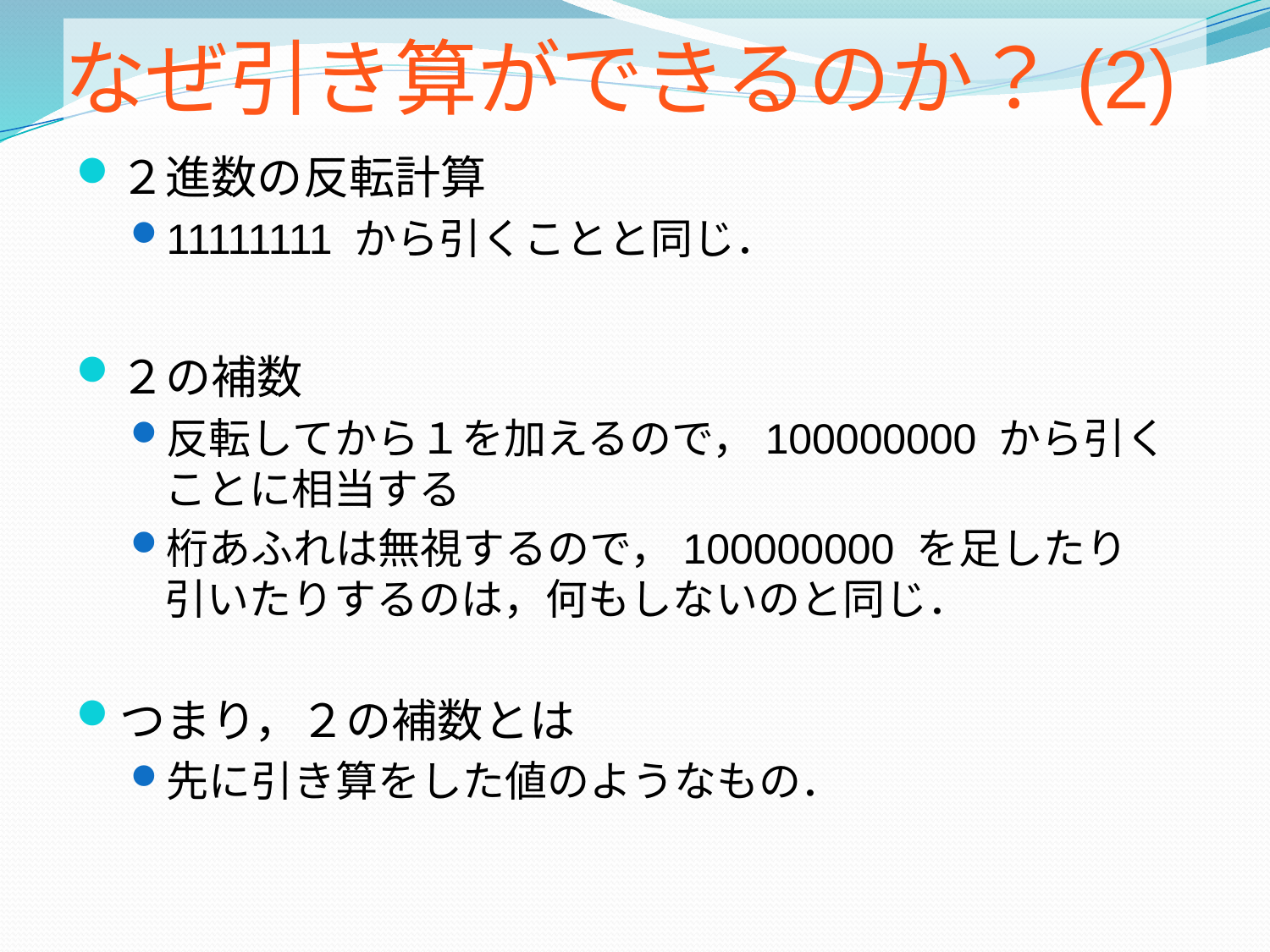

# なぜ引き算ができるのか？(2)
２進数の反転計算
11111111 から引くことと同じ．

２の補数
反転してから１を加えるので，100000000 から引くことに相当する
桁あふれは無視するので，100000000 を足したり
引いたりするのは，何もしないのと同じ．

つまり，２の補数とは
先に引き算をした値のようなもの．